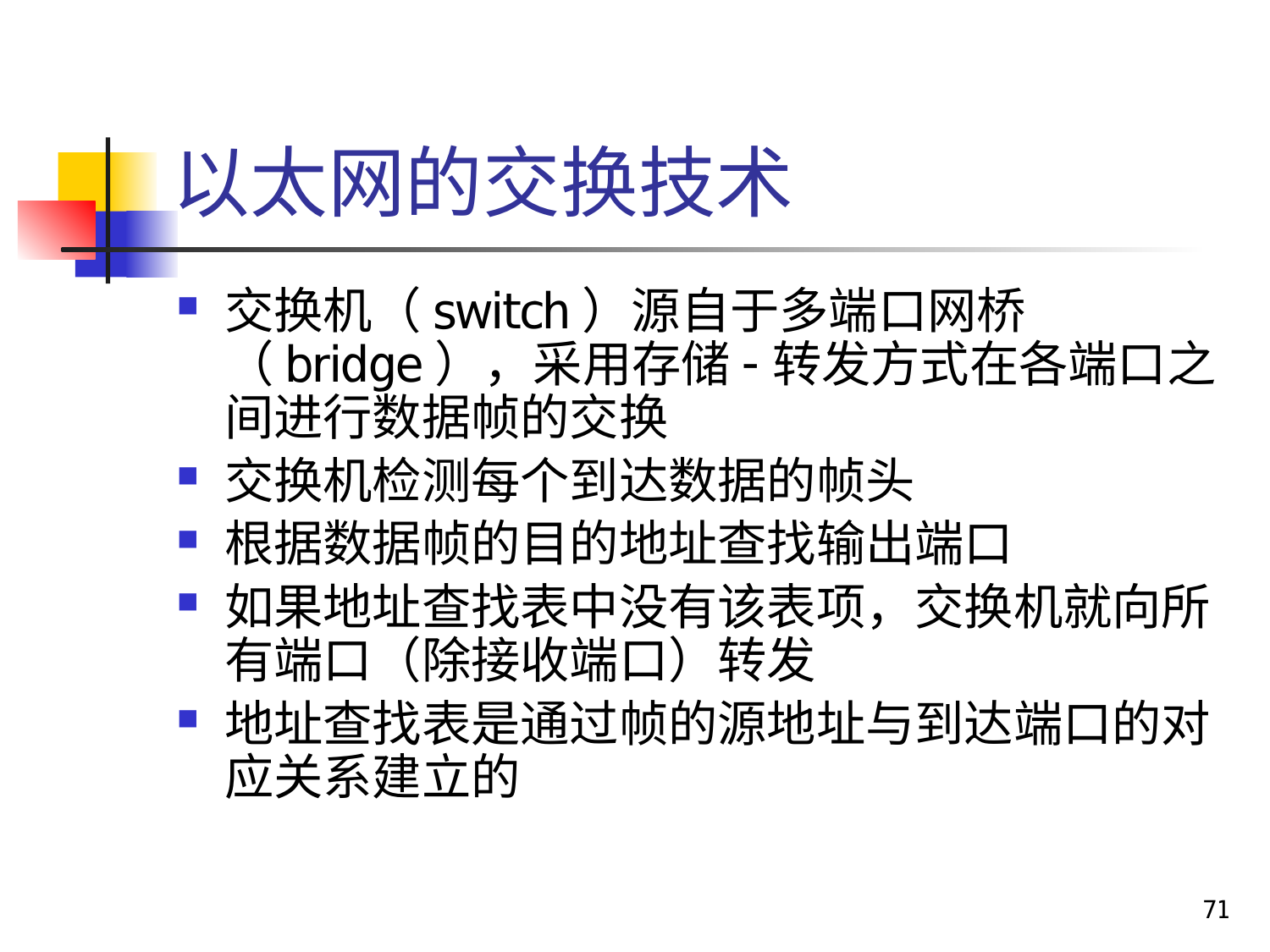

# 以太网的交换技术
交换机（switch）源自于多端口网桥（bridge），采用存储-转发方式在各端口之间进行数据帧的交换
交换机检测每个到达数据的帧头
根据数据帧的目的地址查找输出端口
如果地址查找表中没有该表项，交换机就向所有端口（除接收端口）转发
地址查找表是通过帧的源地址与到达端口的对应关系建立的
71